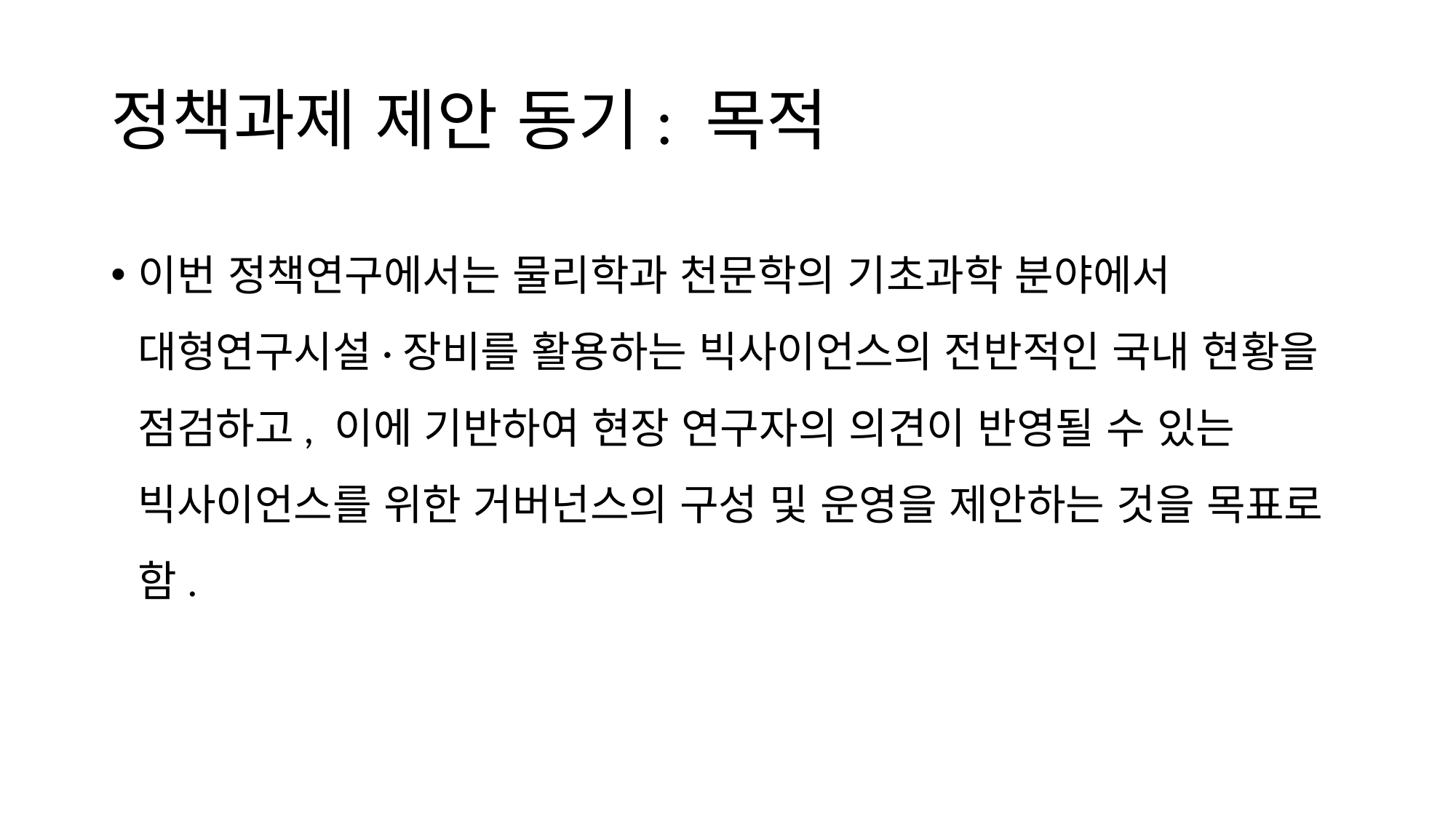

# 정책과제 제안 동기: 목적
이번 정책연구에서는 물리학과 천문학의 기초과학 분야에서 대형연구시설·장비를 활용하는 빅사이언스의 전반적인 국내 현황을 점검하고, 이에 기반하여 현장 연구자의 의견이 반영될 수 있는 빅사이언스를 위한 거버넌스의 구성 및 운영을 제안하는 것을 목표로 함.